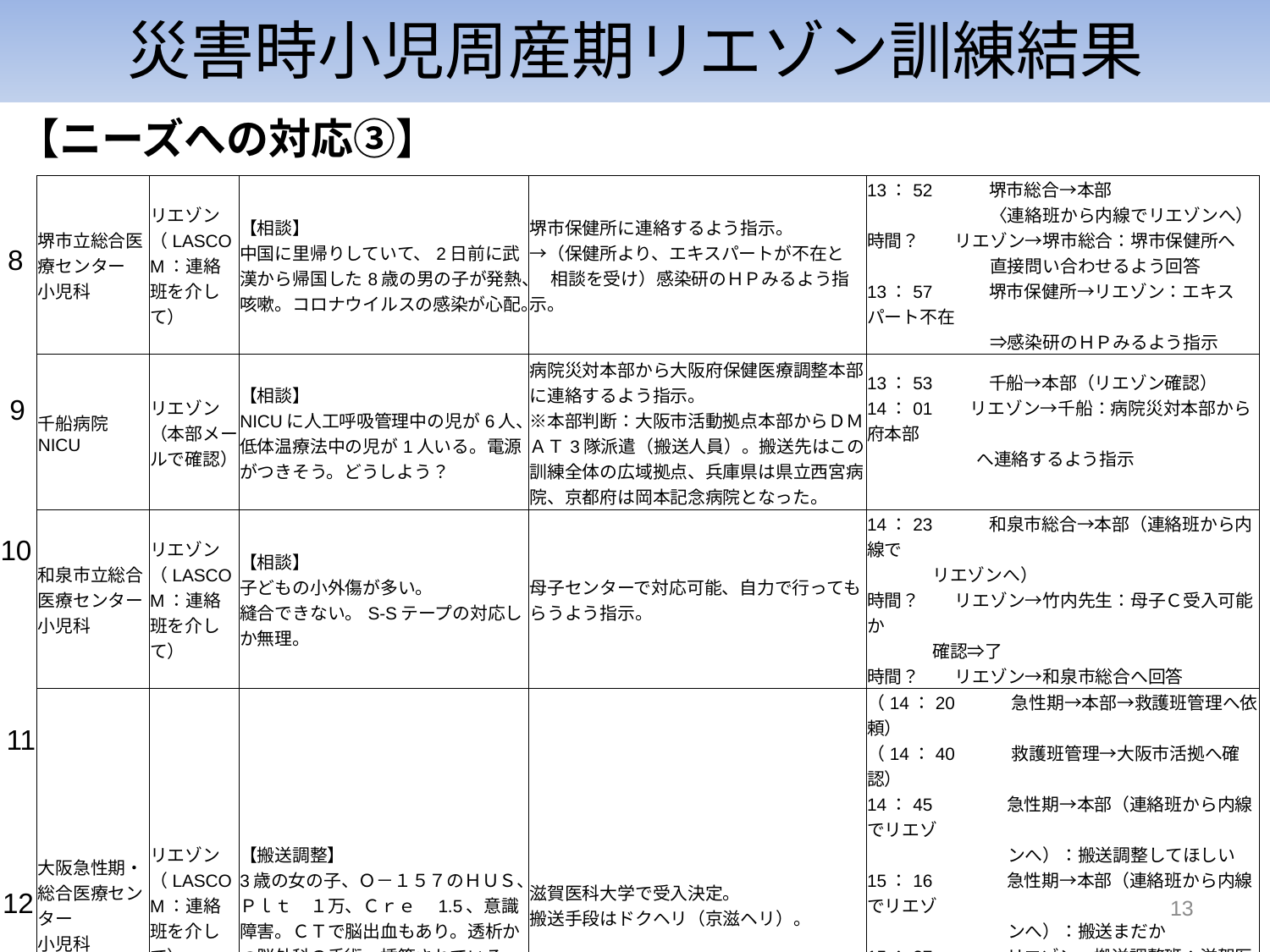

災害時小児周産期リエゾン訓練結果
【ニーズへの対応③】
| 堺市立総合医療センター 小児科 | リエゾン （LASCOM：連絡班を介して） | 【相談】 中国に里帰りしていて、2日前に武漢から帰国した8歳の男の子が発熱、咳嗽。コロナウイルスの感染が心配。 | 堺市保健所に連絡するよう指示。 →（保健所より、エキスパートが不在と 相談を受け）感染研のＨＰみるよう指示。 | 13：52　　　堺市総合→本部 　　　　　　　〈連絡班から内線でリエゾンへ） 時間？　　リエゾン→堺市総合：堺市保健所へ 　　　　　　　直接問い合わせるよう回答 13：57　　　堺市保健所→リエゾン：エキスパート不在 　　　　　　　⇒感染研のＨＰみるよう指示 |
| --- | --- | --- | --- | --- |
| 千船病院　 NICU | リエゾン （本部メールで確認） | 【相談】 NICUに人工呼吸管理中の児が6人、低体温療法中の児が1人いる。電源がつきそう。どうしよう？ | 病院災対本部から大阪府保健医療調整本部に連絡するよう指示。 ※本部判断：大阪市活動拠点本部からＤＭＡＴ3隊派遣（搬送人員）。搬送先はこの訓練全体の広域拠点、兵庫県は県立西宮病院、京都府は岡本記念病院となった。 | 13：53　　　千船→本部（リエゾン確認） 14：01　 リエゾン→千船：病院災対本部から府本部 　　　　　　 へ連絡するよう指示 |
| 和泉市立総合医療センター 小児科 | リエゾン （LASCOM：連絡班を介して） | 【相談】 子どもの小外傷が多い。 縫合できない。S-Sテープの対応しか無理。 | 母子センターで対応可能、自力で行ってもらうよう指示。 | 14：23　　　和泉市総合→本部（連絡班から内線で リエゾンへ） 時間？　　リエゾン→竹内先生：母子Ｃ受入可能か 確認⇒了 時間？　　リエゾン→和泉市総合へ回答 |
| 大阪急性期・総合医療センター 小児科 | リエゾン （LASCOM：連絡班を介して） | 【搬送調整】 3歳の女の子、Ｏ－１５７のＨＵＳ、Ｐｌｔ　１万、Ｃｒｅ　1.5、意識障害。ＣＴで脳出血もあり。透析かつ脳外科の手術、挿管されている。 | 滋賀医科大学で受入決定。 搬送手段はドクヘリ（京滋ヘリ）。 | （14：20　　　急性期→本部→救護班管理へ依頼） （14：40　　　救護班管理→大阪市活拠へ確認） 14：45　　　　急性期→本部（連絡班から内線でリエゾ 　　　　　　　　ンへ）：搬送調整してほしい 15：16　　　　急性期→本部（連絡班から内線でリエゾ　 　　　　　　　　ンへ）：搬送まだか 15：27　　　　リエゾン→搬送調整班：滋賀医大へ搬送 　　　　　　　　したい。ドクヘリ調整を依頼 15：49　　　　搬送調整班→リエゾン：16時に急性期へ 　　　　　　　　ドクヘリ着 　　　　　　　　リエゾン→急性期へ報告 |
| 淀川キリスト教病院 小児科 |  | インフルエンザとウイルス性腸炎の児の受診が多い。感染対策はどうすればよいか？ | ★リエゾンにはまわってこず |  |
8
9
10
11
12
13